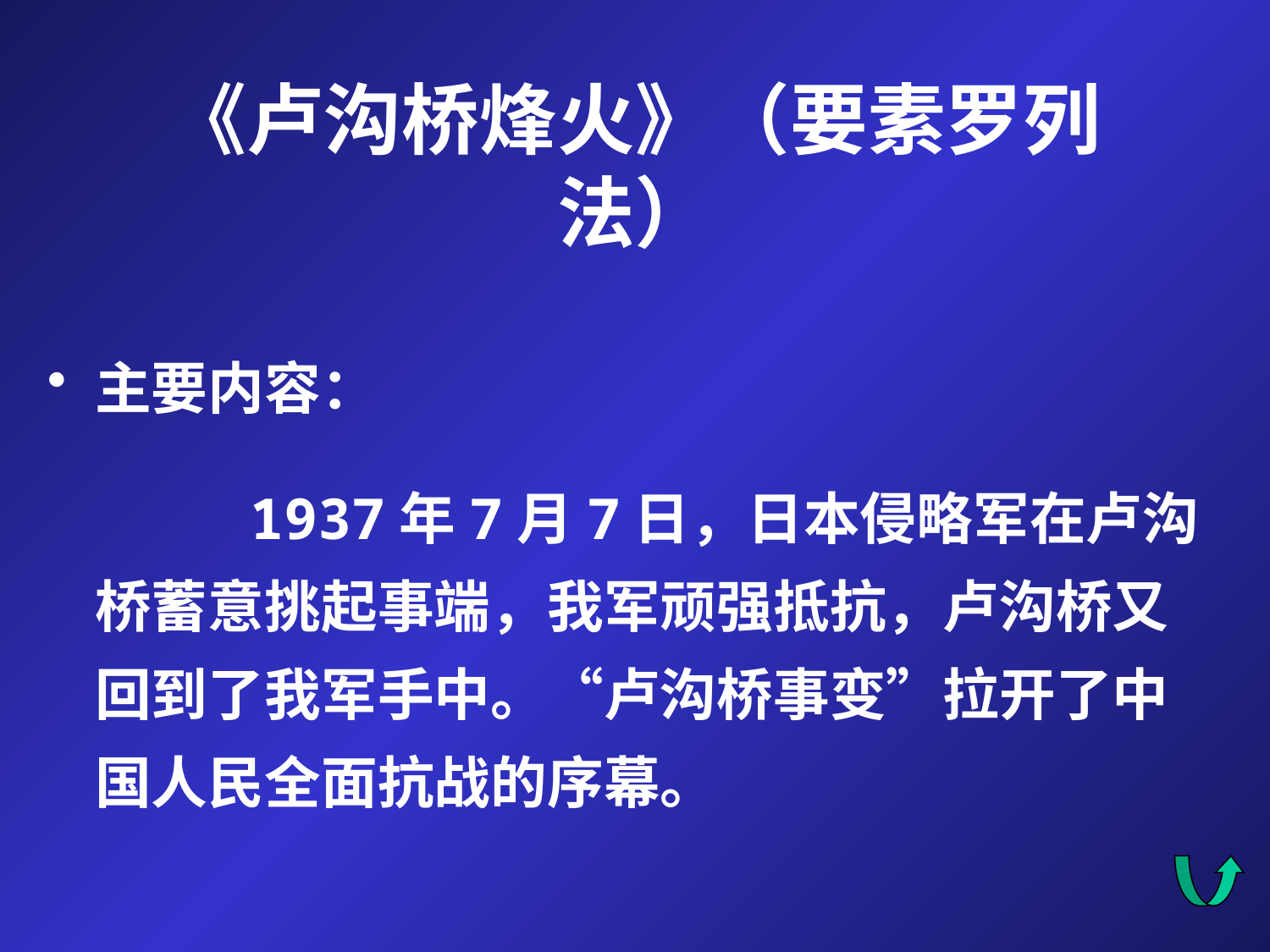

# 《卢沟桥烽火》（要素罗列法）
主要内容：

      1937年7月7日，日本侵略军在卢沟桥蓄意挑起事端，我军顽强抵抗，卢沟桥又回到了我军手中。“卢沟桥事变”拉开了中国人民全面抗战的序幕。